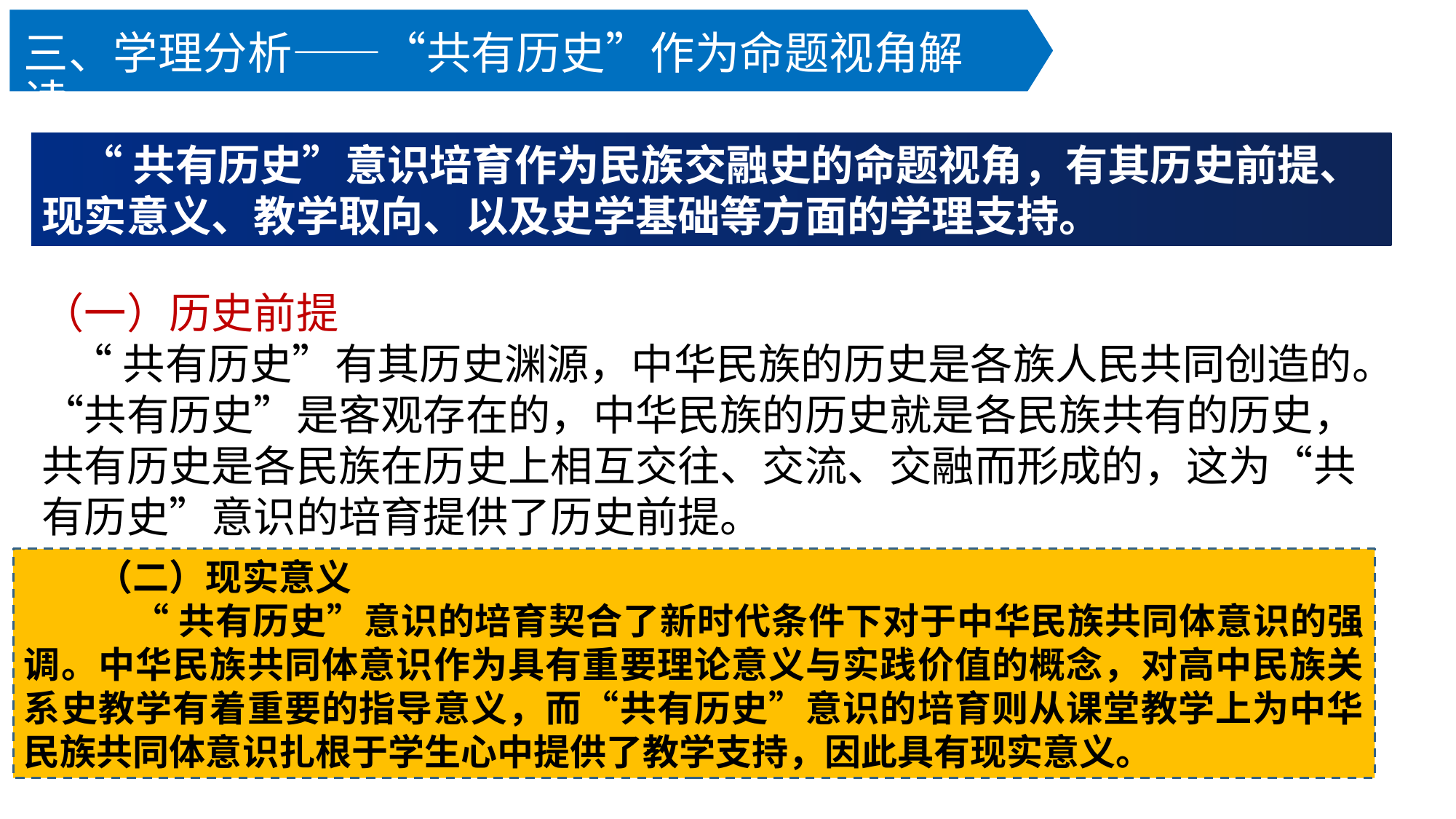

# 三、学理分析——“共有历史”作为命题视角解读
    “共有历史”意识培育作为民族交融史的命题视角，有其历史前提、现实意义、教学取向、以及史学基础等方面的学理支持。
（一）历史前提
   “共有历史”有其历史渊源，中华民族的历史是各族人民共同创造的。“共有历史”是客观存在的，中华民族的历史就是各民族共有的历史，共有历史是各民族在历史上相互交往、交流、交融而形成的，这为“共有历史”意识的培育提供了历史前提。
（二）现实意义
    “共有历史”意识的培育契合了新时代条件下对于中华民族共同体意识的强调。中华民族共同体意识作为具有重要理论意义与实践价值的概念，对高中民族关系史教学有着重要的指导意义，而“共有历史”意识的培育则从课堂教学上为中华民族共同体意识扎根于学生心中提供了教学支持，因此具有现实意义。